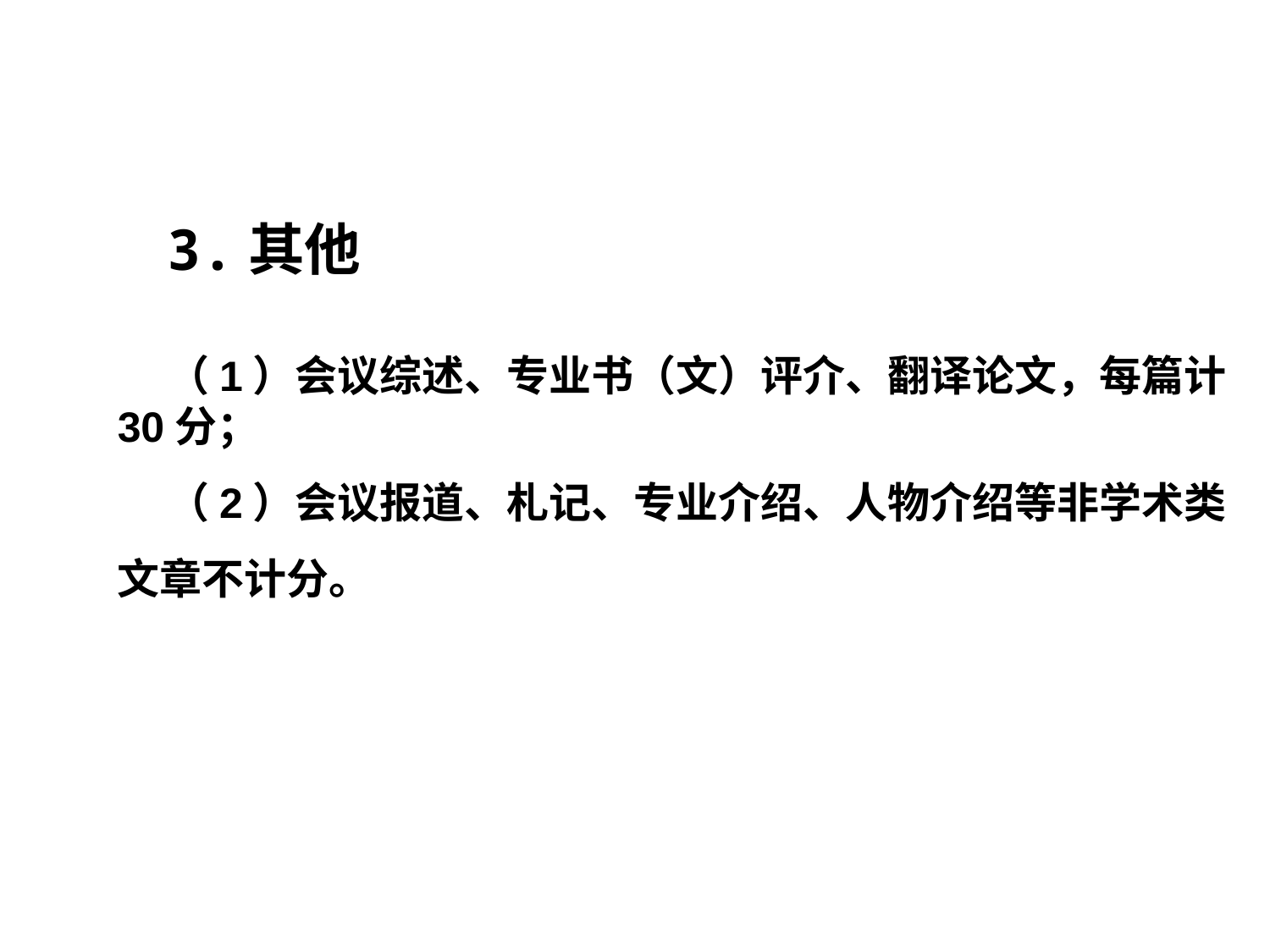

3.其他

（1）会议综述、专业书（文）评介、翻译论文，每篇计30分；
（2）会议报道、札记、专业介绍、人物介绍等非学术类文章不计分。